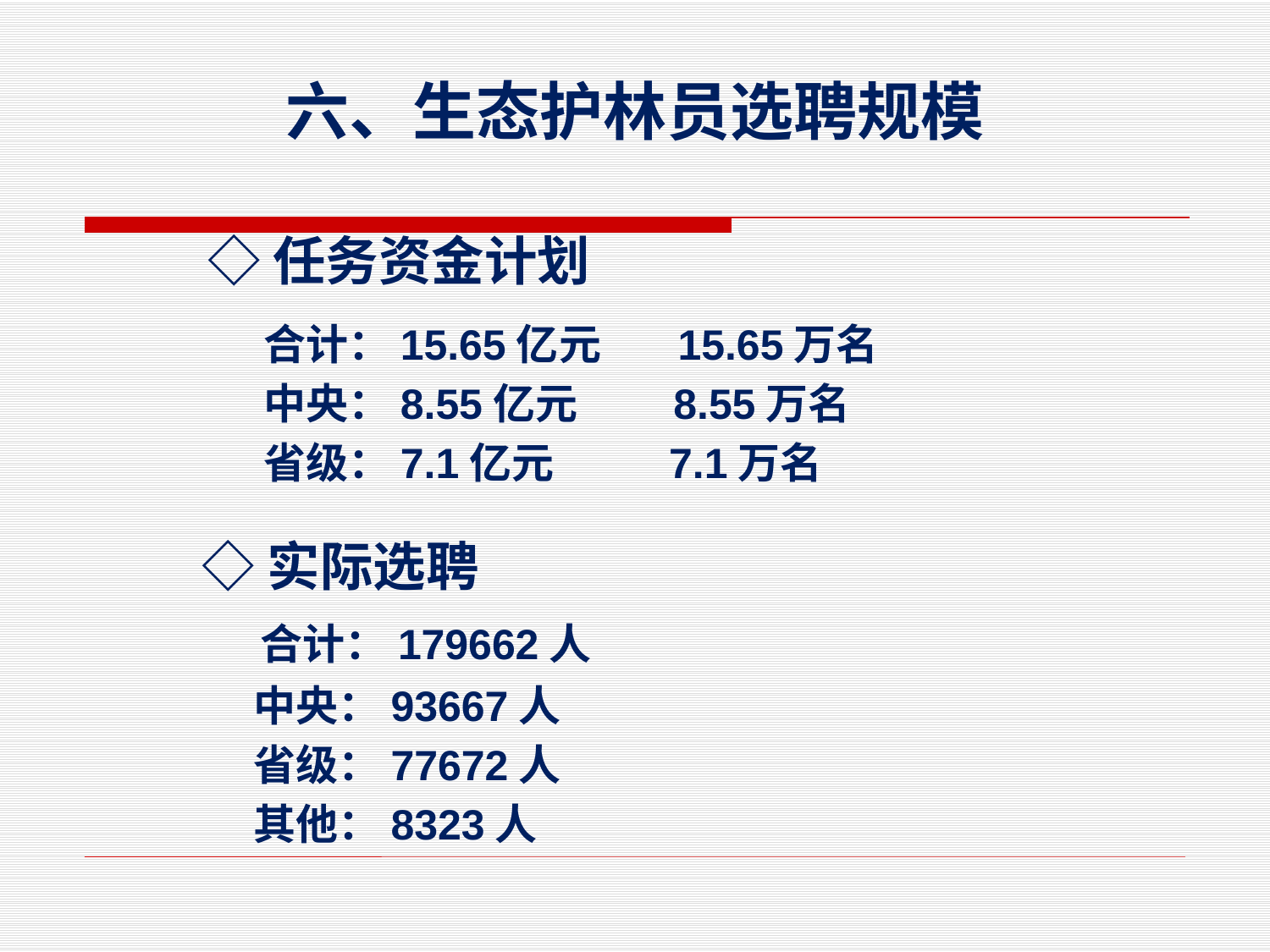

# 六、生态护林员选聘规模

         ◇任务资金计划

                 合计：15.65亿元       15.65万名
                 中央：8.55亿元         8.55万名
                 省级：7.1亿元           7.1万名

          ◇实际选聘
             合计：179662人
                中央：93667人
                省级：77672人
                其他：8323人